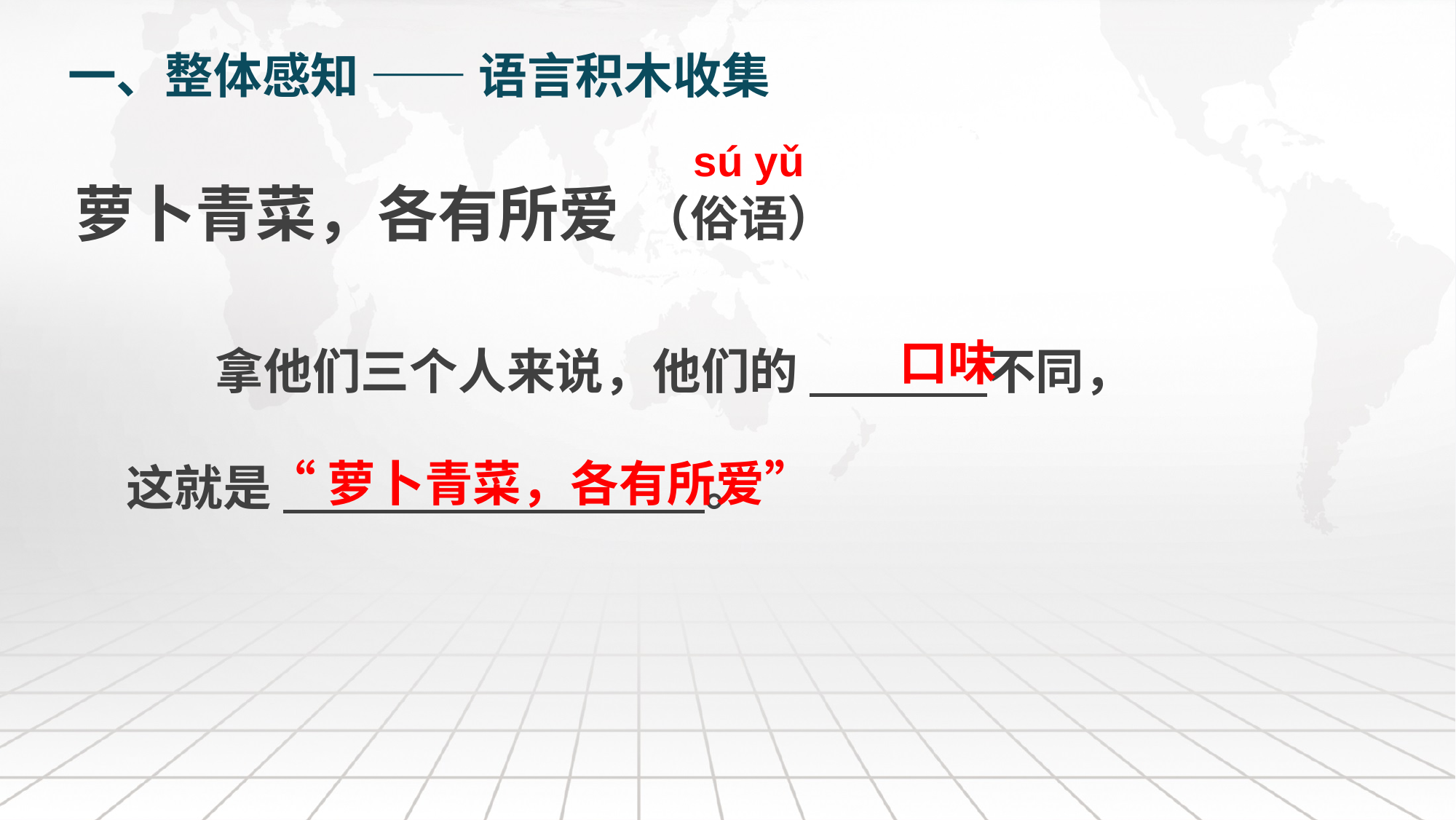

一、整体感知 —— 语言积木收集
sú yǔ
萝卜青菜，各有所爱  （俗语）
口味
       拿他们三个人来说，他们的                 不同，

这就是                                       。
“萝卜青菜，各有所爱”